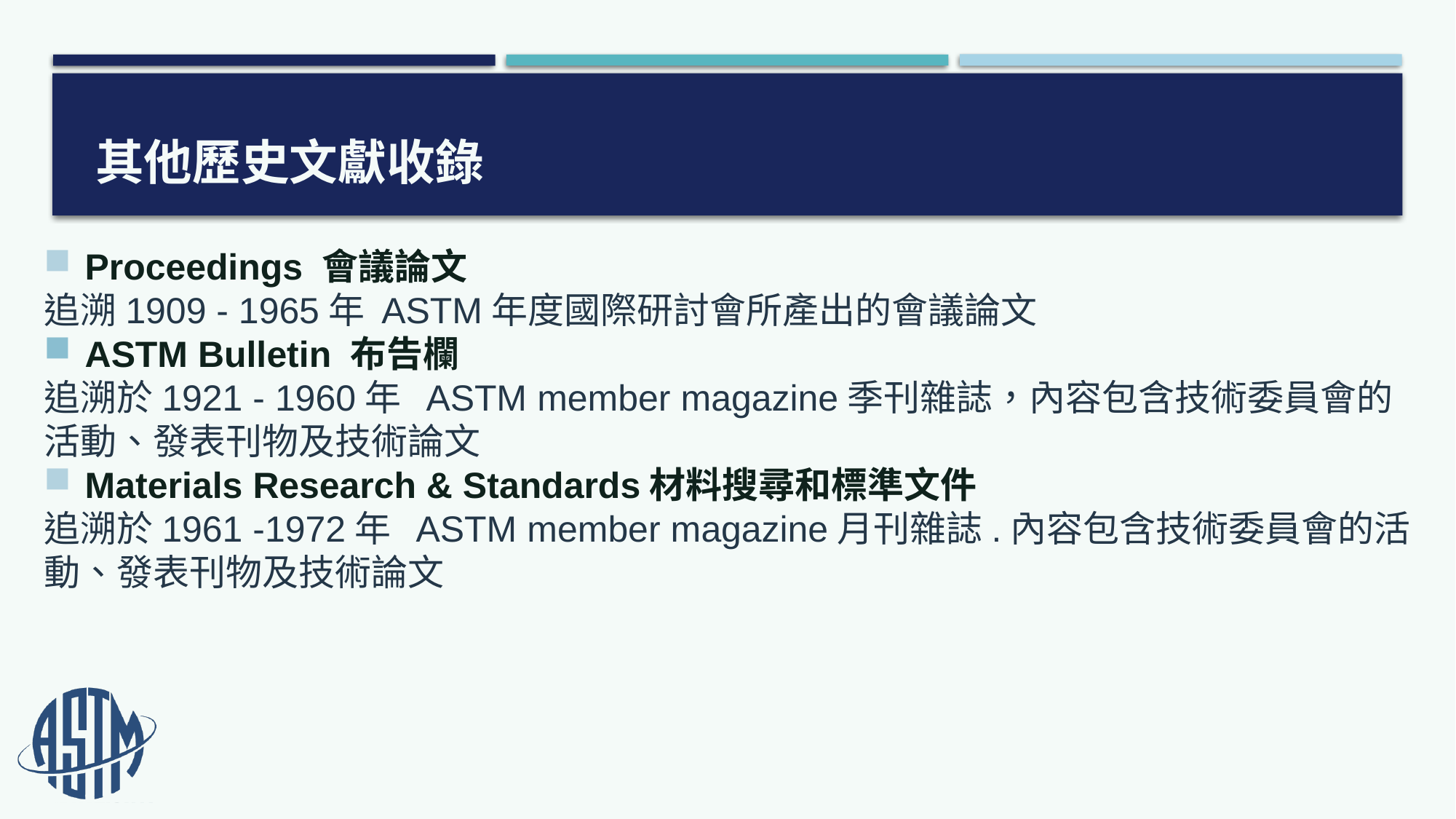

# 其他歷史文獻收錄
Proceedings 會議論文
追溯1909 - 1965年 ASTM年度國際研討會所產出的會議論文
ASTM Bulletin 布告欄
追溯於1921 - 1960年  ASTM member magazine季刊雜誌，內容包含技術委員會的活動、發表刊物及技術論文
Materials Research & Standards材料搜尋和標準文件
追溯於1961 -1972年  ASTM member magazine月刊雜誌.內容包含技術委員會的活動、發表刊物及技術論文